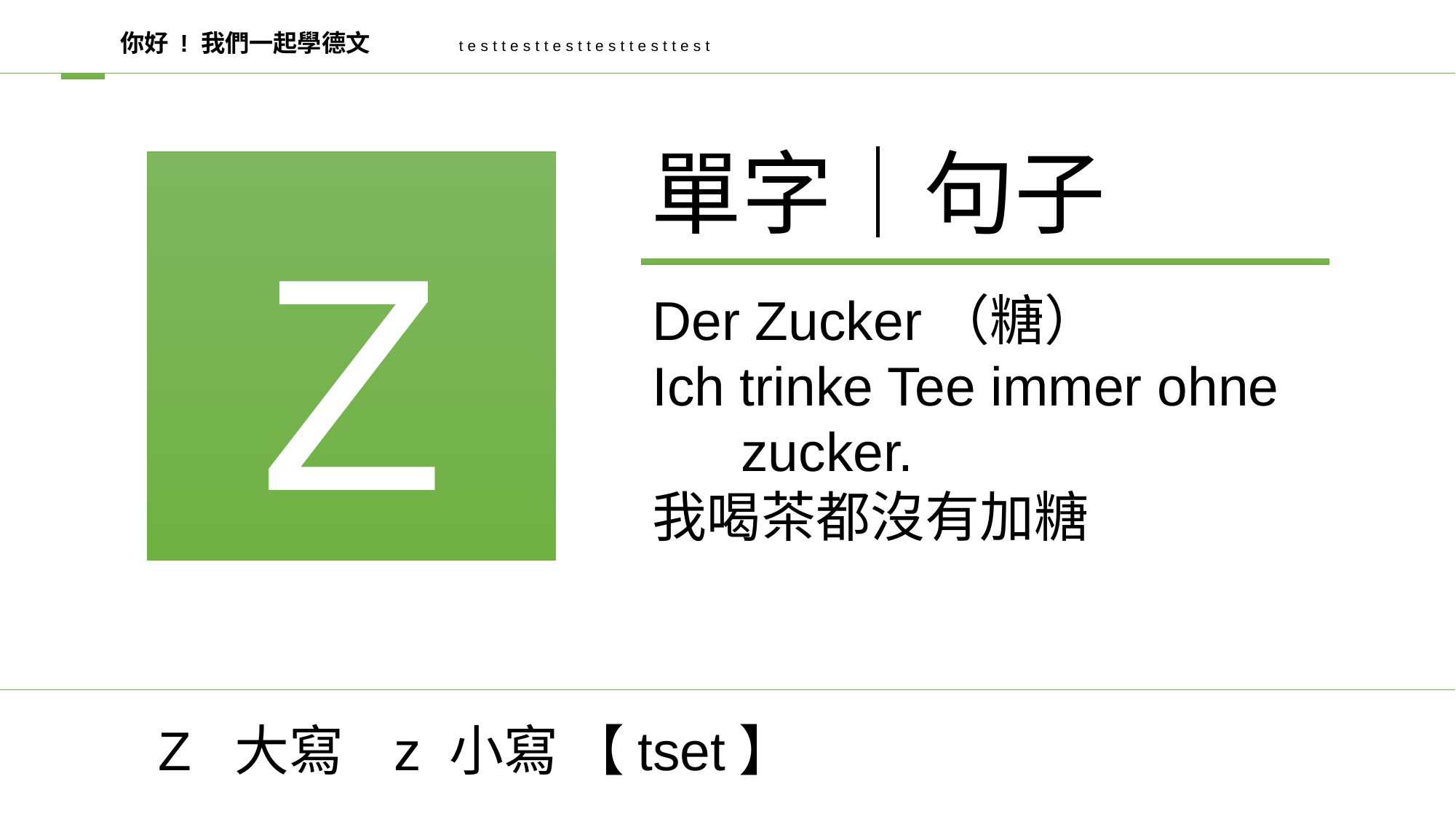

你好 ! 我們一起學德文
testtesttesttesttesttest

單字│句子

Z

Der Zucker（糖）
Ich trinke Tee immer ohne zucker.
我喝茶都沒有加糖

Z  大寫   z 小寫 【tset】